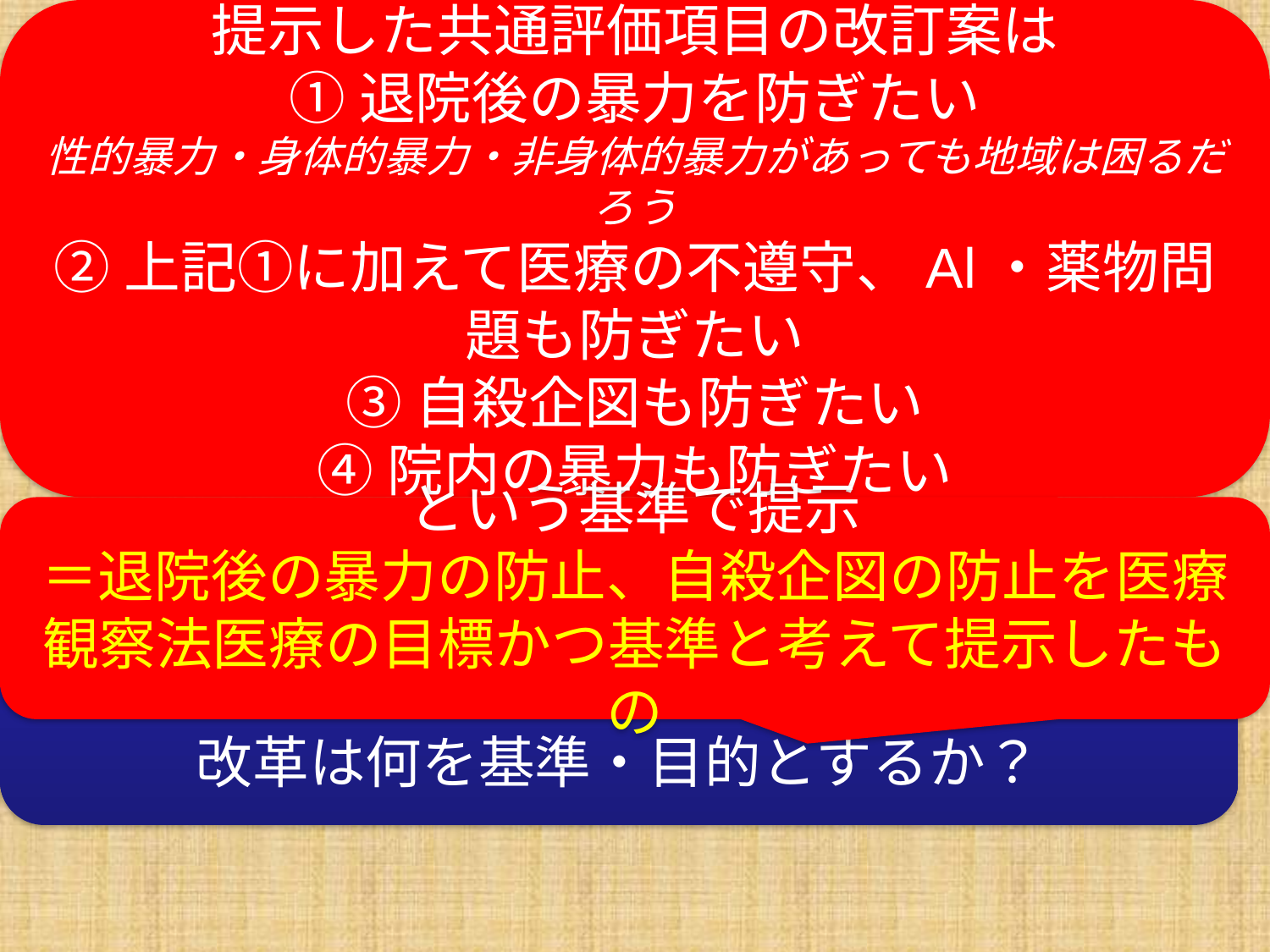

提示した共通評価項目の改訂案は
①退院後の暴力を防ぎたい
性的暴力・身体的暴力・非身体的暴力があっても地域は困るだろう
②上記①に加えて医療の不遵守、Al・薬物問題も防ぎたい
③自殺企図も防ぎたい
④院内の暴力も防ぎたい
本学会のシンポジウムのテーマ
# 次世代の医療観察法　評価と改革
という基準で提示
＝退院後の暴力の防止、自殺企図の防止を医療観察法医療の目標かつ基準と考えて提示したもの
何をもって医療観察法制度・医療を評価するか？
改革は何を基準・目的とするか？